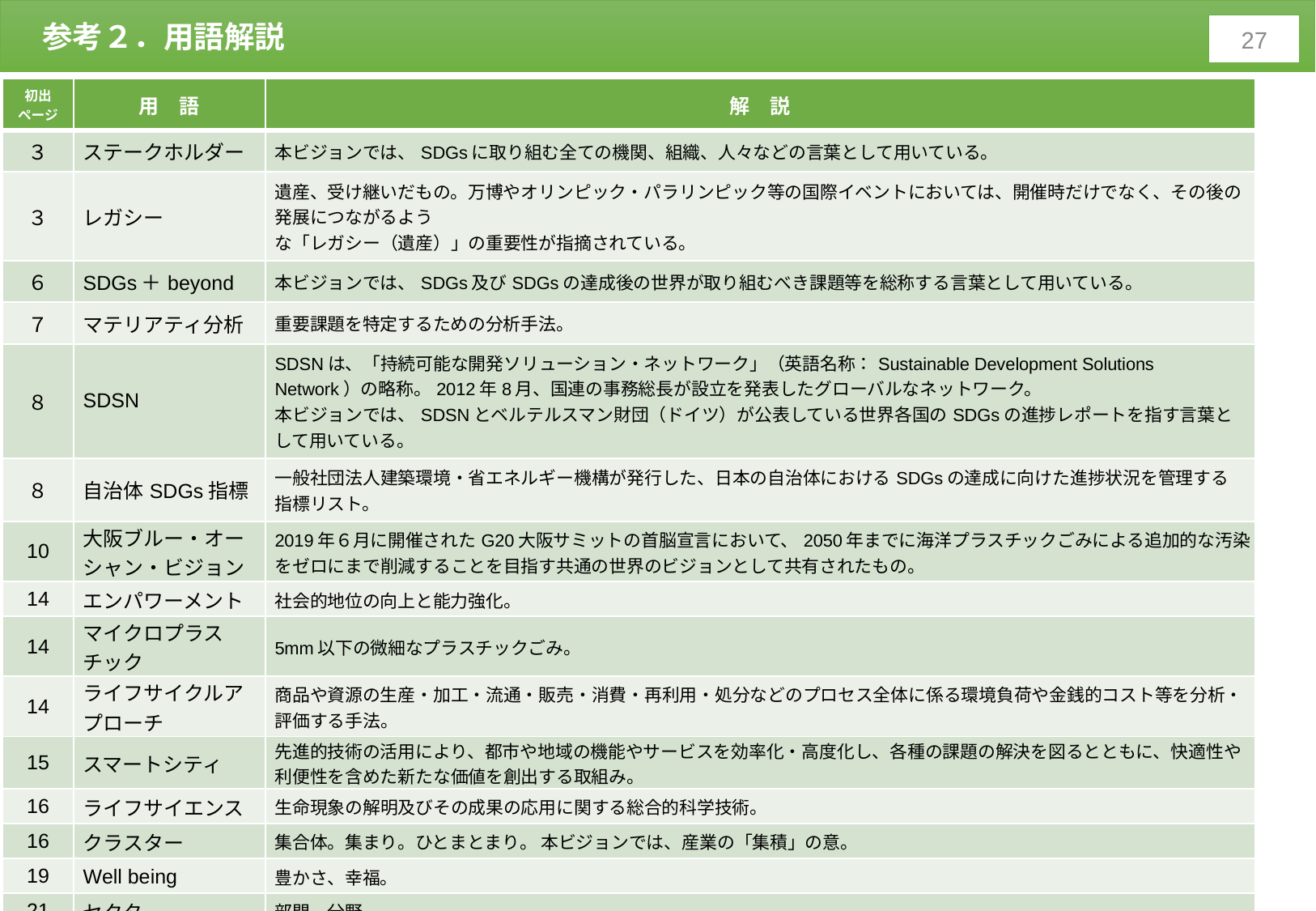

参考２．用語解説
27
| 初出 ページ | 用　語 | 解　説 |
| --- | --- | --- |
| ３ | ステークホルダー | 本ビジョンでは、SDGsに取り組む全ての機関、組織、人々などの言葉として用いている。 |
| ３ | レガシー | 遺産、受け継いだもの。万博やオリンピック・パラリンピック等の国際イベントにおいては、開催時だけでなく、その後の発展につながるよう な「レガシー（遺産）」の重要性が指摘されている。 |
| ６ | SDGs＋beyond | 本ビジョンでは、SDGs及びSDGsの達成後の世界が取り組むべき課題等を総称する言葉として用いている。 |
| ７ | マテリアティ分析 | 重要課題を特定するための分析手法。 |
| ８ | SDSN | SDSNは、「持続可能な開発ソリューション・ネットワーク」（英語名称：Sustainable Development Solutions Network）の略称。2012年8月、国連の事務総長が設立を発表したグローバルなネットワーク。 本ビジョンでは、SDSNとベルテルスマン財団（ドイツ）が公表している世界各国のSDGsの進捗レポートを指す言葉として用いている。 |
| ８ | 自治体SDGs指標 | 一般社団法人建築環境・省エネルギー機構が発行した、日本の自治体におけるSDGsの達成に向けた進捗状況を管理する指標リスト。 |
| 10 | 大阪ブルー・オーシャン・ビジョン | 2019年６月に開催されたG20大阪サミットの首脳宣言において、2050年までに海洋プラスチックごみによる追加的な汚染をゼロにまで削減することを目指す共通の世界のビジョンとして共有されたもの。 |
| 14 | エンパワーメント | 社会的地位の向上と能力強化。 |
| 14 | マイクロプラスチック | 5mm以下の微細なプラスチックごみ。 |
| 14 | ライフサイクルアプローチ | 商品や資源の生産・加工・流通・販売・消費・再利用・処分などのプロセス全体に係る環境負荷や金銭的コスト等を分析・評価する手法。 |
| 15 | スマートシティ | 先進的技術の活用により、都市や地域の機能やサービスを効率化・高度化し、各種の課題の解決を図るとともに、快適性や利便性を含めた新たな価値を創出する取組み。 |
| 16 | ライフサイエンス | 生命現象の解明及びその成果の応用に関する総合的科学技術。 |
| 16 | クラスター | 集合体。集まり。ひとまとまり。 本ビジョンでは、産業の「集積」の意。 |
| 19 | Well being | 豊かさ、幸福。 |
| 21 | セクター | 部⾨、分野。 |
| 24 | MDGs | MDGsは、ミレニアム開発目標（Millennium Development Goals）の略称。2000年9月、ニューヨークの国連本部で開催された国連ミレニアム・サミットに参加した147の国家元首を含む189の国連加盟国代表が、21世紀の国際社会の目標として、より安全で豊かな世界づくりへの協力を約束する「国連ミレニアム宣言」と1990年代に開催された主要な国際会議やサミットでの開発目標をまとめたもの。 |
| 25 | Society5.0 | 狩猟社会（Society 1.0）、農耕社会（Society 2.0）、工業社会（Society 3.0）、情報社会（Society 4.0）に続く、新たな社会を指す。仮想空間と現実空間を高度に融合させたシステムにより、経済発展と社会的課題の解決を両立する、人間中心の社会（Society）のこと。 |